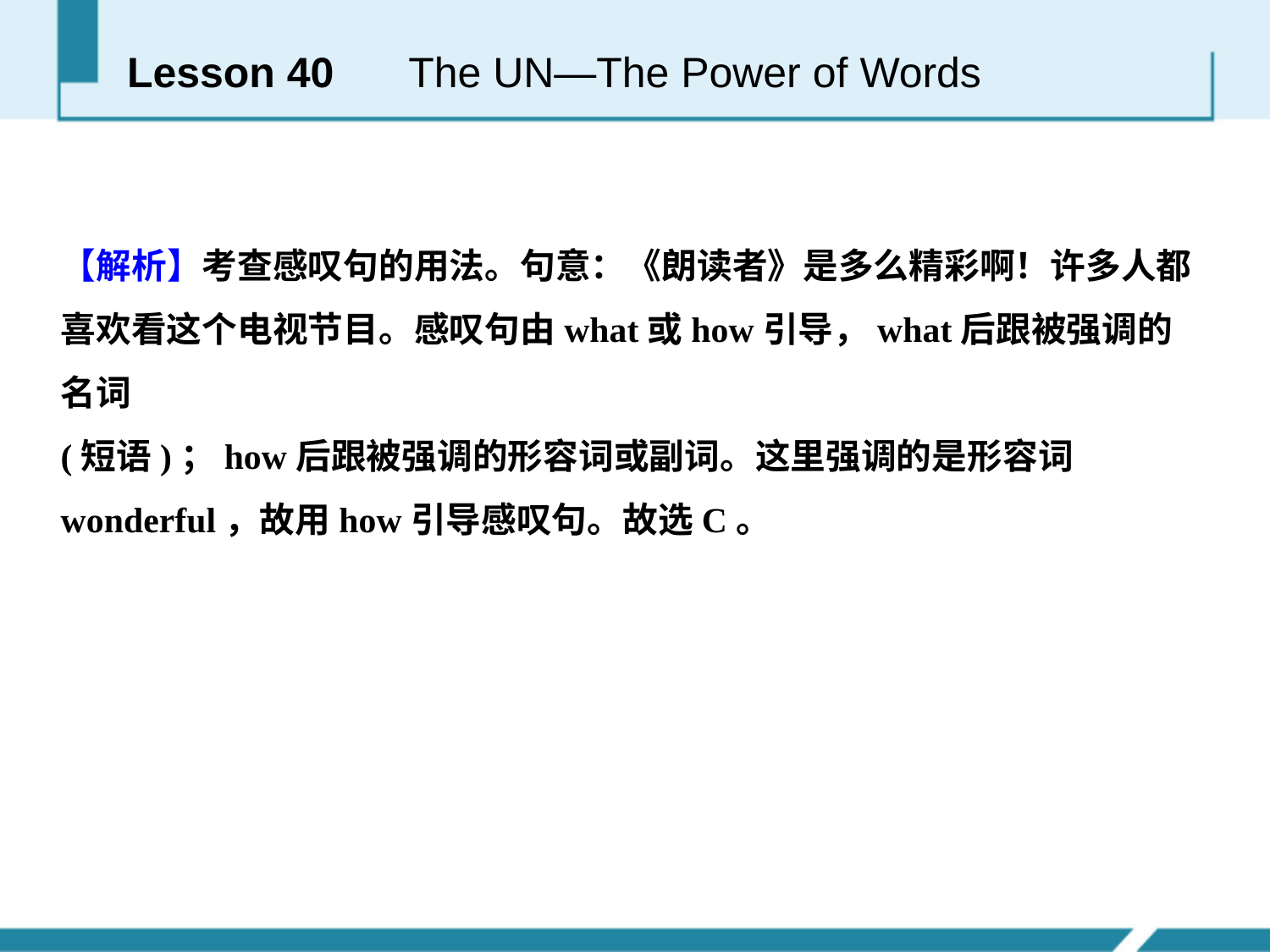

Lesson 40 　The UN—The Power of Words
【解析】考查感叹句的用法。句意：《朗读者》是多么精彩啊！许多人都喜欢看这个电视节目。感叹句由what或how引导，what后跟被强调的名词
(短语)；how后跟被强调的形容词或副词。这里强调的是形容词wonderful，故用how引导感叹句。故选C。